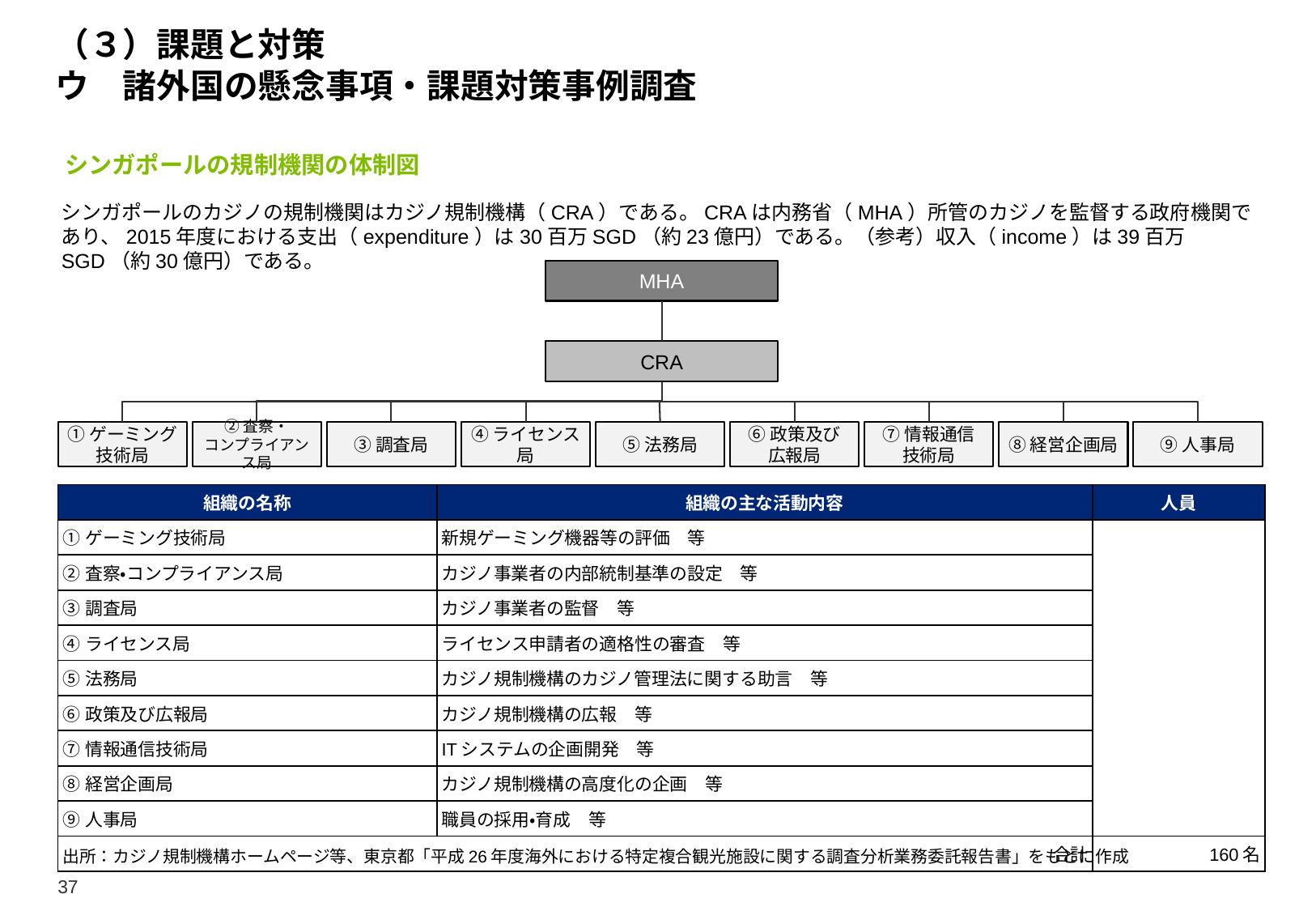

# （３）課題と対策 ウ　諸外国の懸念事項・課題対策事例調査
シンガポールの規制機関の体制図
シンガポールのカジノの規制機関はカジノ規制機構（CRA）である。CRAは内務省（MHA）所管のカジノを監督する政府機関であり、2015年度における支出（expenditure）は30百万SGD（約23億円）である。（参考）収入（income）は39百万SGD（約30億円）である。

MHA
CRA
①ゲーミング
技術局
②査察・
コンプライアンス局
③調査局
④ライセンス局
⑤法務局
⑥政策及び
広報局
⑦情報通信
技術局
⑧経営企画局
⑨人事局
| 組織の名称 | 組織の主な活動内容 | 人員 |
| --- | --- | --- |
| ①ゲーミング技術局 | 新規ゲーミング機器等の評価　等 |  |
| ②査察・コンプライアンス局 | カジノ事業者の内部統制基準の設定　等 |  |
| ③調査局 | カジノ事業者の監督　等 |  |
| ④ライセンス局 | ライセンス申請者の適格性の審査　等 |  |
| ⑤法務局 | カジノ規制機構のカジノ管理法に関する助言　等 |  |
| ⑥政策及び広報局 | カジノ規制機構の広報　等 |  |
| ⑦情報通信技術局 | ITシステムの企画開発　等 |  |
| ⑧経営企画局 | カジノ規制機構の高度化の企画　等 |  |
| ⑨人事局 | 職員の採用・育成　等 |  |
| 合計 |  | 160名 |
出所：カジノ規制機構ホームページ等、東京都「平成26年度海外における特定複合観光施設に関する調査分析業務委託報告書」をもとに作成
37